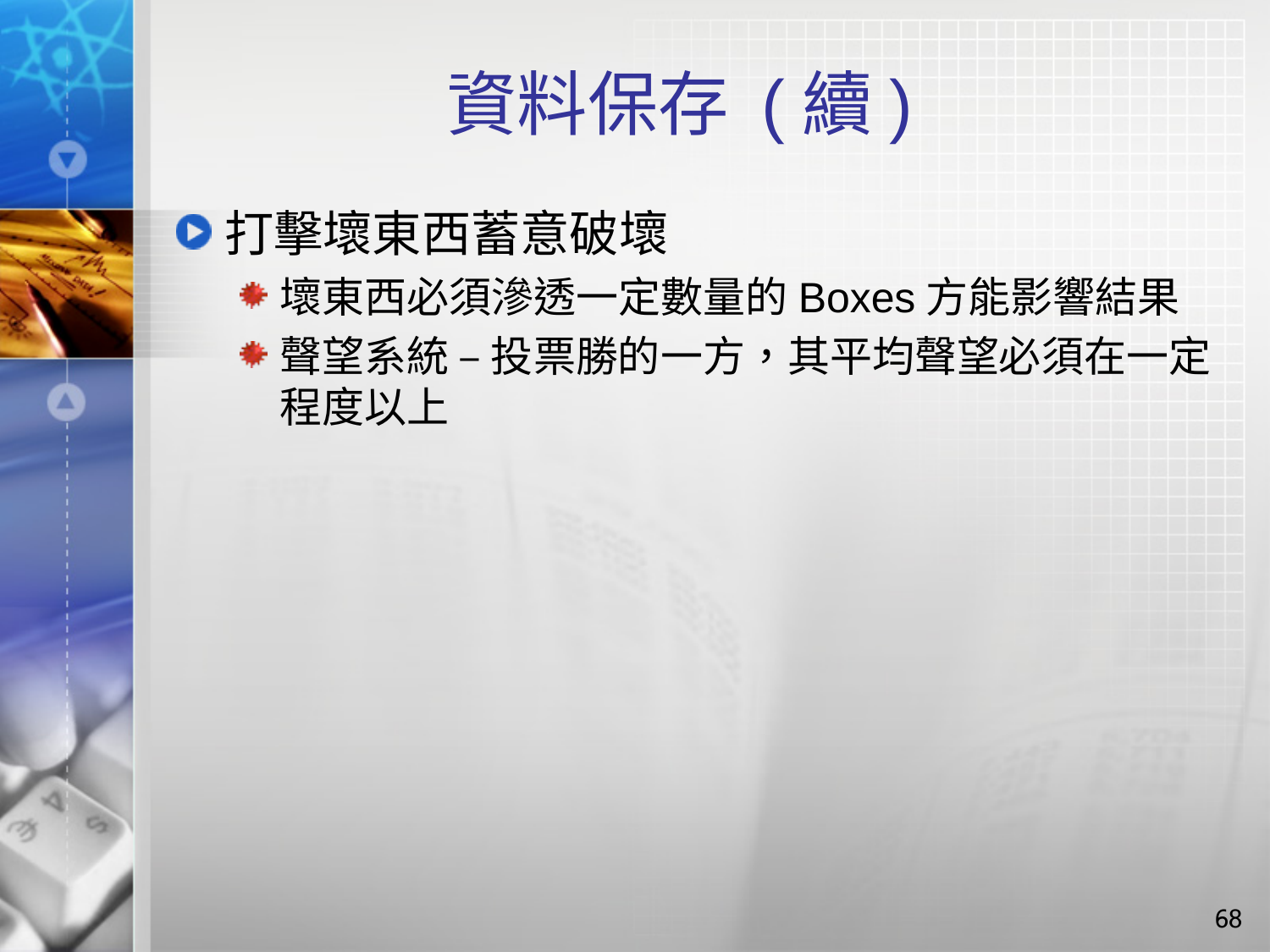

# 資料保存 (續)
打擊壞東西蓄意破壞
壞東西必須滲透一定數量的Boxes方能影響結果
聲望系統 – 投票勝的一方，其平均聲望必須在一定程度以上

68